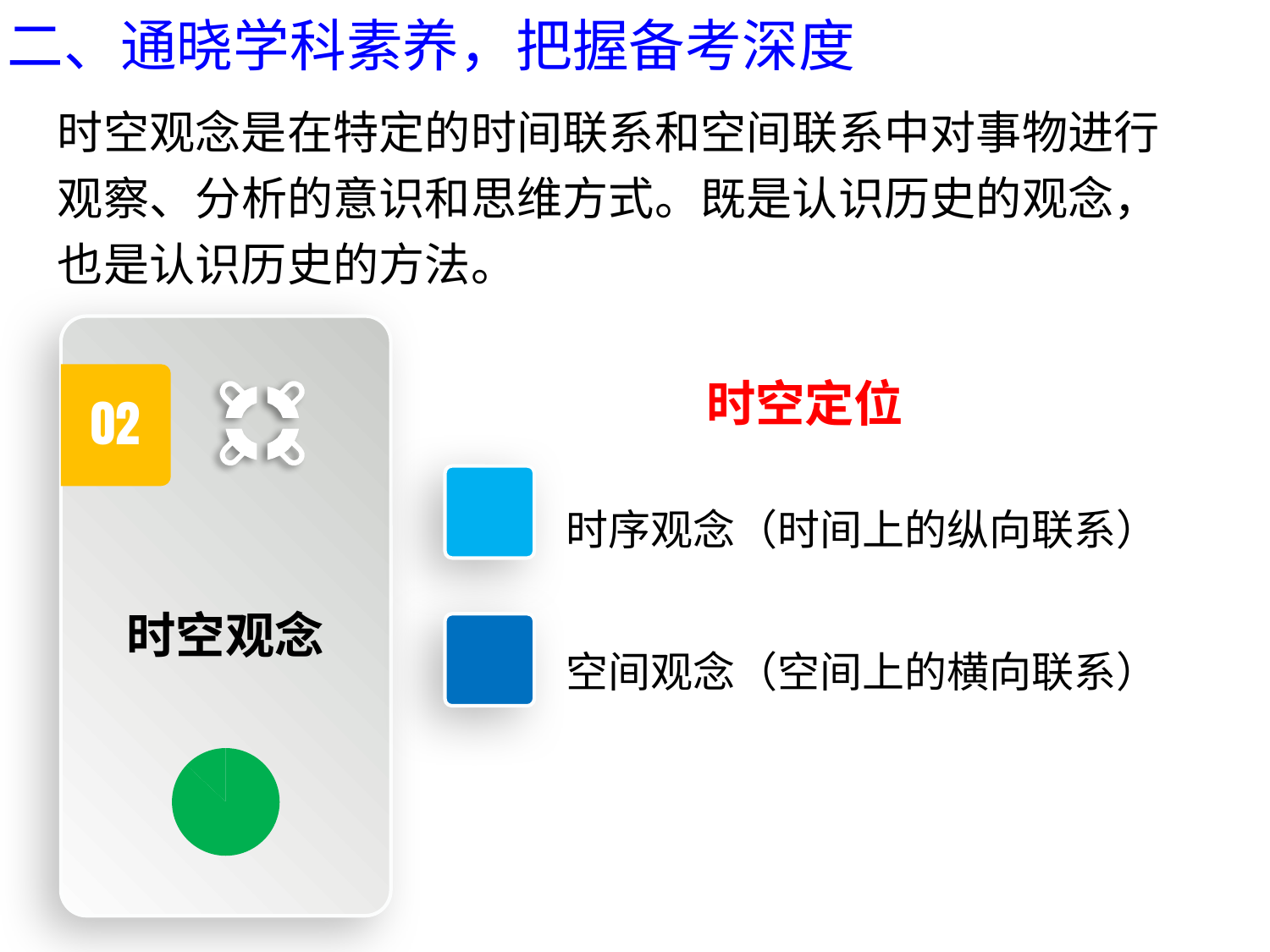

二、通晓学科素养，把握备考深度
时空观念是在特定的时间联系和空间联系中对事物进行观察、分析的意识和思维方式。既是认识历史的观念，也是认识历史的方法。

02
时空观念

### Chart

| Category | 销售额 |
|---|---|
| 第一季度 | 87.0 |
| 第二季度 | 13.0 |
时空定位

时序观念（时间上的纵向联系）
空间观念（空间上的横向联系）